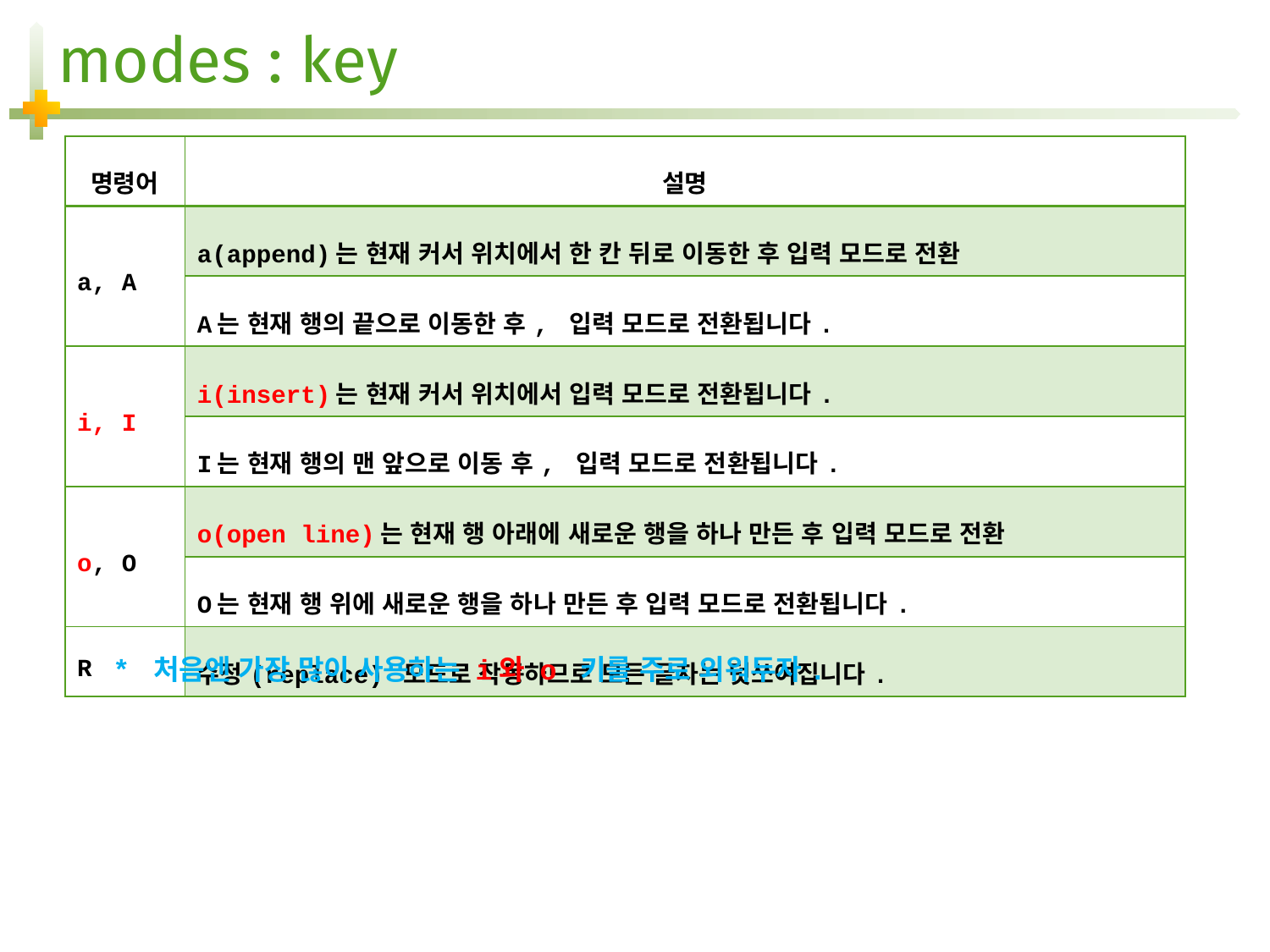

# modes : key
| 명령어 | 설명 |
| --- | --- |
| a, A | a(append)는 현재 커서 위치에서 한 칸 뒤로 이동한 후 입력 모드로 전환 |
|  | A는 현재 행의 끝으로 이동한 후, 입력 모드로 전환됩니다. |
| i, I | i(insert)는 현재 커서 위치에서 입력 모드로 전환됩니다. |
|  | I는 현재 행의 맨 앞으로 이동 후, 입력 모드로 전환됩니다. |
| o, O | o(open line)는 현재 행 아래에 새로운 행을 하나 만든 후 입력 모드로 전환 |
|  | O는 현재 행 위에 새로운 행을 하나 만든 후 입력 모드로 전환됩니다. |
| R | 수정(replace) 모드로 작동하므로 모든 글자는 덧쓰여집니다. |
* 처음엔 가장 많이 사용하는 i와 o 키를 주로 외워두자.